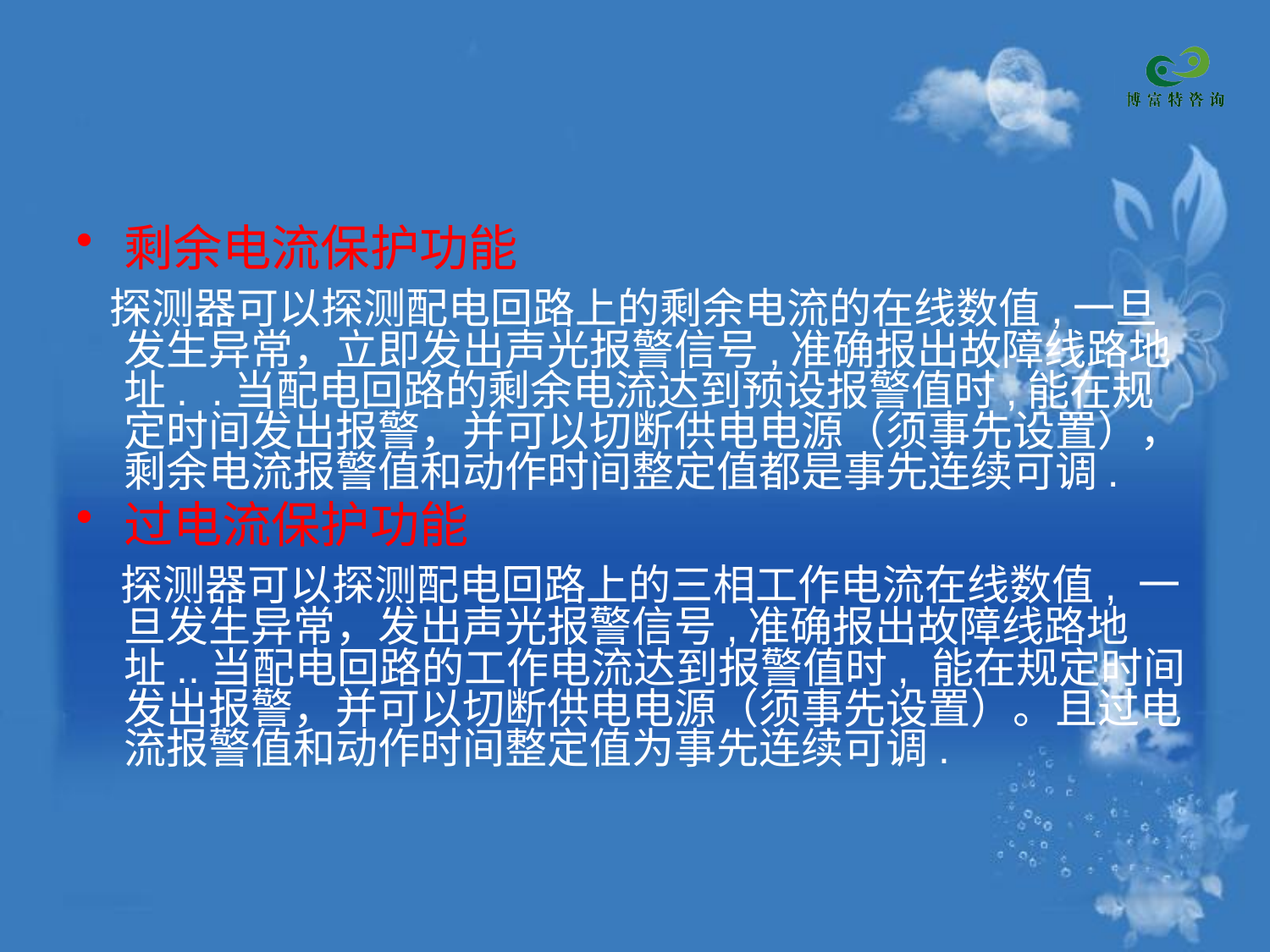

剩余电流保护功能
  探测器可以探测配电回路上的剩余电流的在线数值,一旦发生异常，立即发出声光报警信号,准确报出故障线路地址.  .当配电回路的剩余电流达到预设报警值时,能在规定时间发出报警，并可以切断供电电源（须事先设置），剩余电流报警值和动作时间整定值都是事先连续可调.
过电流保护功能
   探测器可以探测配电回路上的三相工作电流在线数值, 一旦发生异常，发出声光报警信号,准确报出故障线路地址..当配电回路的工作电流达到报警值时, 能在规定时间发出报警，并可以切断供电电源（须事先设置）。且过电流报警值和动作时间整定值为事先连续可调.